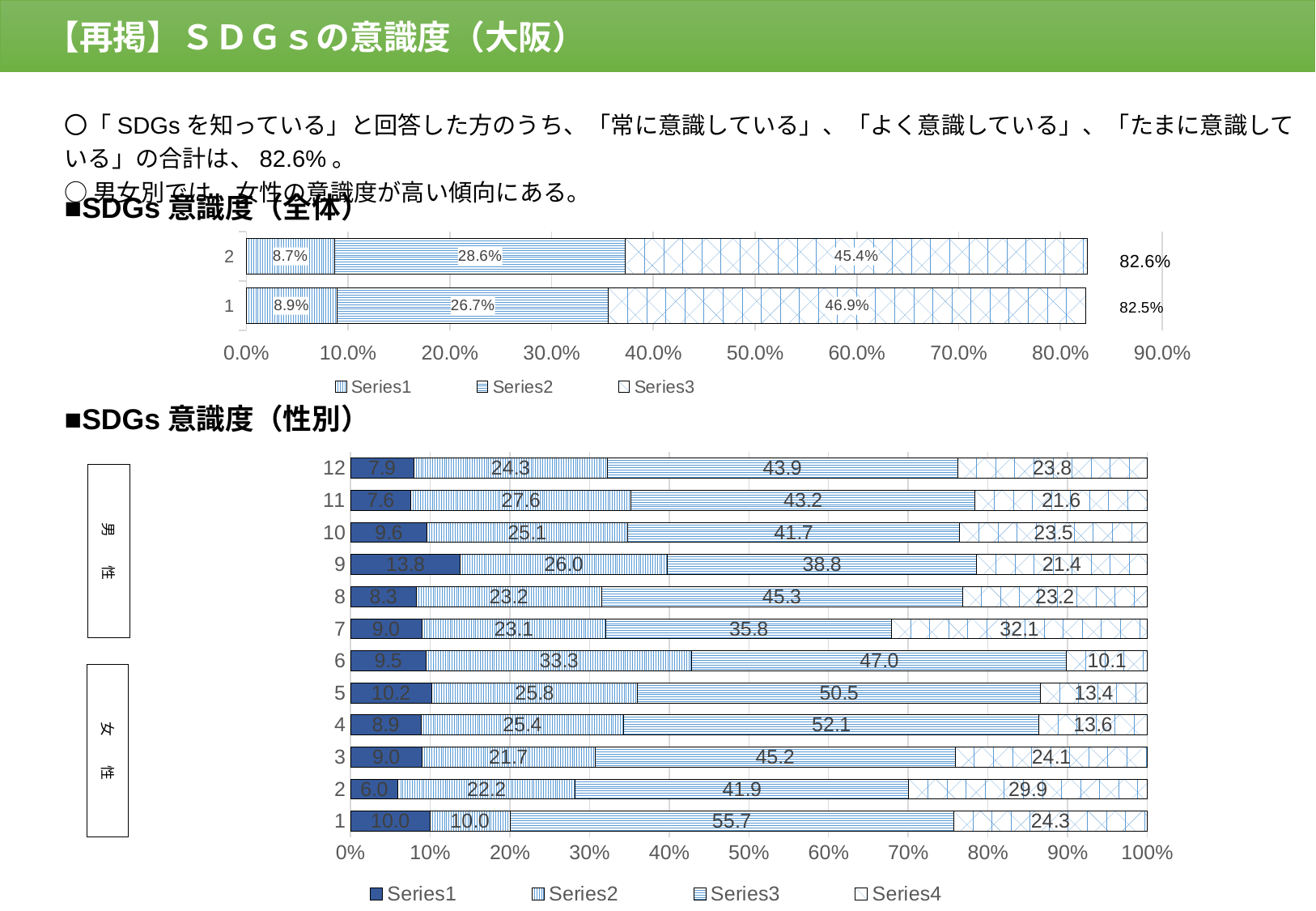

【再掲】ＳＤＧｓの意識度（大阪）
〇「SDGsを知っている」と回答した方のうち、「常に意識している」、「よく意識している」、「たまに意識している」の合計は、82.6%。
○男女別では、女性の意識度が高い傾向にある。
■SDGs意識度（全体）

### Chart

| Category |  |  |  |
|---|---|---|---|
■SDGs意識度（性別）

### Chart

| Category |  |  |  |  |
|---|---|---|---|---|
男　　性
女　　性